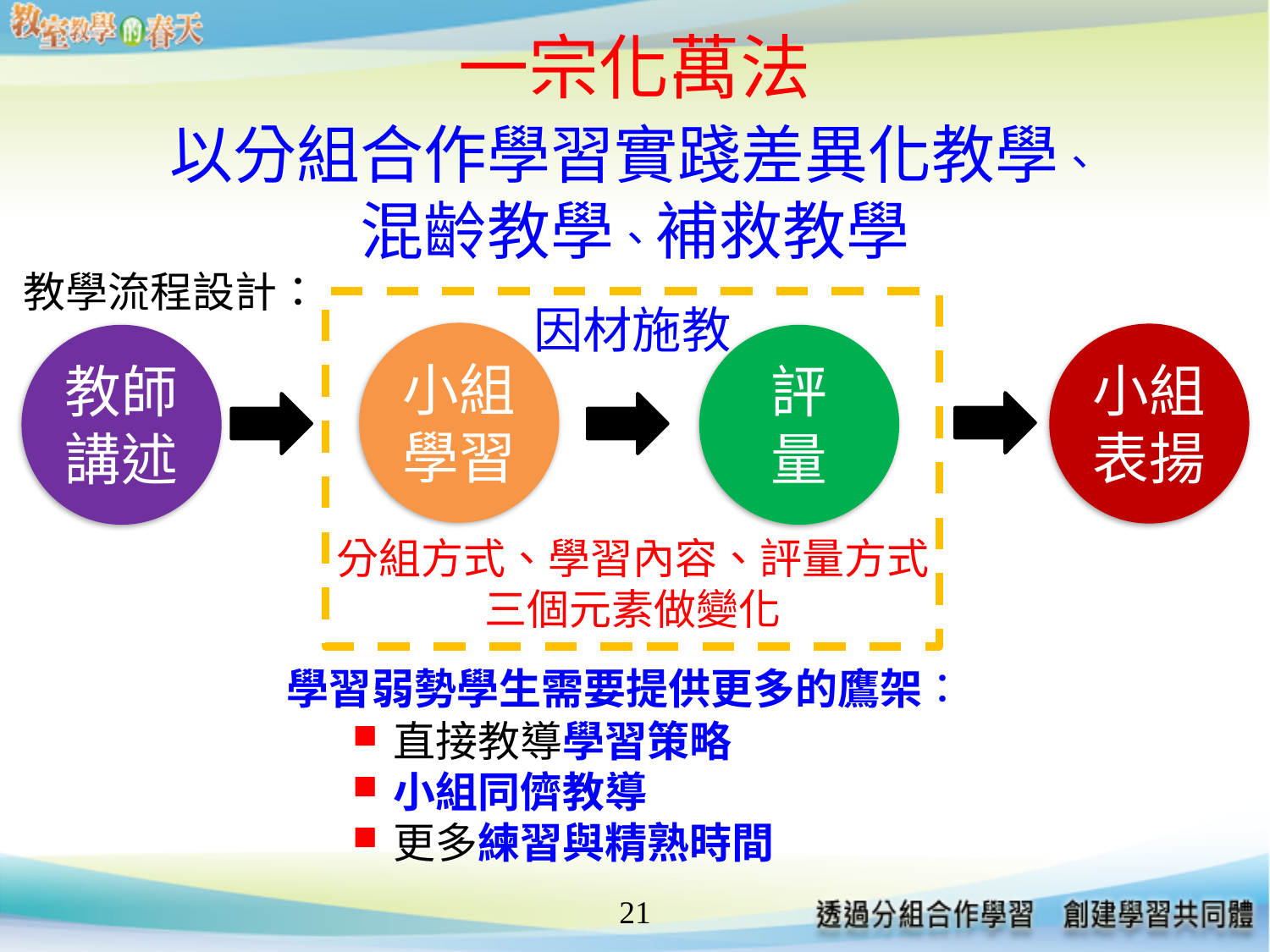

一宗化萬法
# 以分組合作學習實踐差異化教學、 混齡教學、補救教學
教學流程設計：

因材施教
分組方式、學習內容、評量方式三個元素做變化

小組
學習

小組
表揚

教師
講述

評量

學習弱勢學生需要提供更多的鷹架：
直接教導學習策略
小組同儕教導
更多練習與精熟時間
21